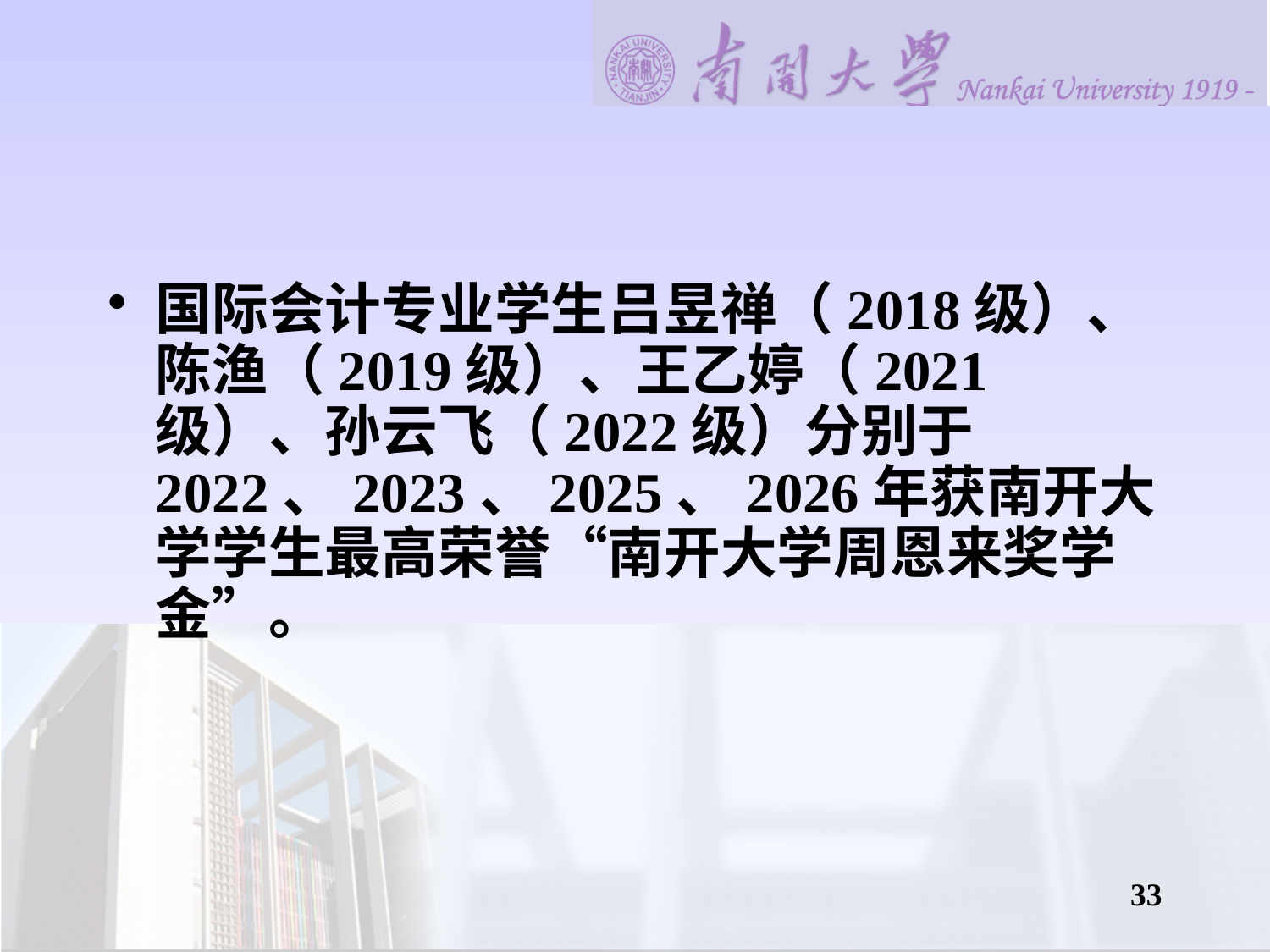

#
国际会计专业学生吕昱禅（2018级）、陈渔（2019级）、王乙婷（2021级）、孙云飞（2022级）分别于2022、2023、2025、2026年获南开大学学生最高荣誉“南开大学周恩来奖学金”。
33